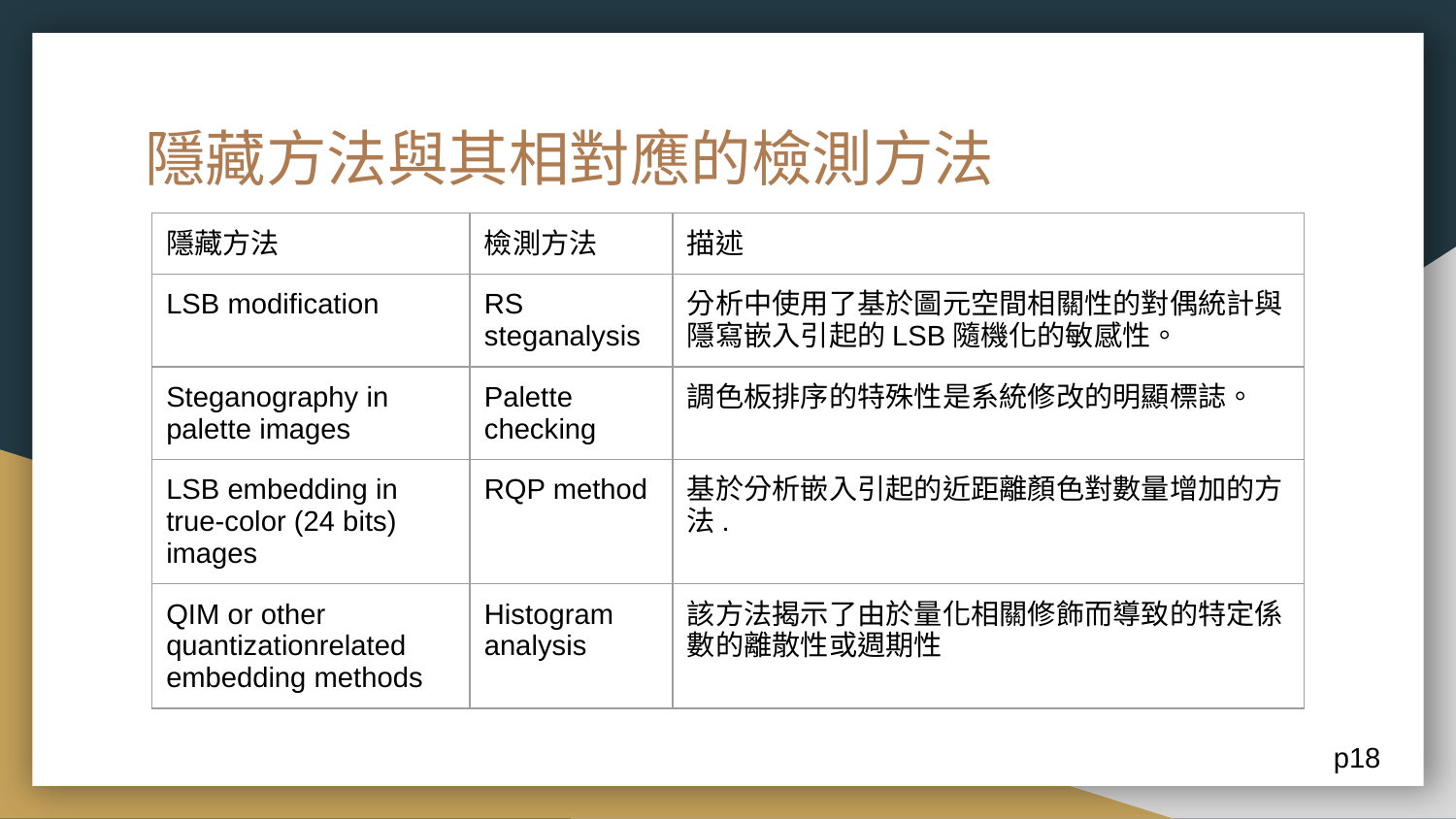

# 隱藏方法與其相對應的檢測方法
| 隱藏方法 | 檢測方法 | 描述 |
| --- | --- | --- |
| LSB modification | RS steganalysis | 分析中使用了基於圖元空間相關性的對偶統計與隱寫嵌入引起的LSB隨機化的敏感性。 |
| Steganography in palette images | Palette checking | 調色板排序的特殊性是系統修改的明顯標誌。 |
| LSB embedding in true-color (24 bits) images | RQP method | 基於分析嵌入引起的近距離顏色對數量增加的方法. |
| QIM or other quantizationrelated embedding methods | Histogram analysis | 該方法揭示了由於量化相關修飾而導致的特定係數的離散性或週期性 |
p18